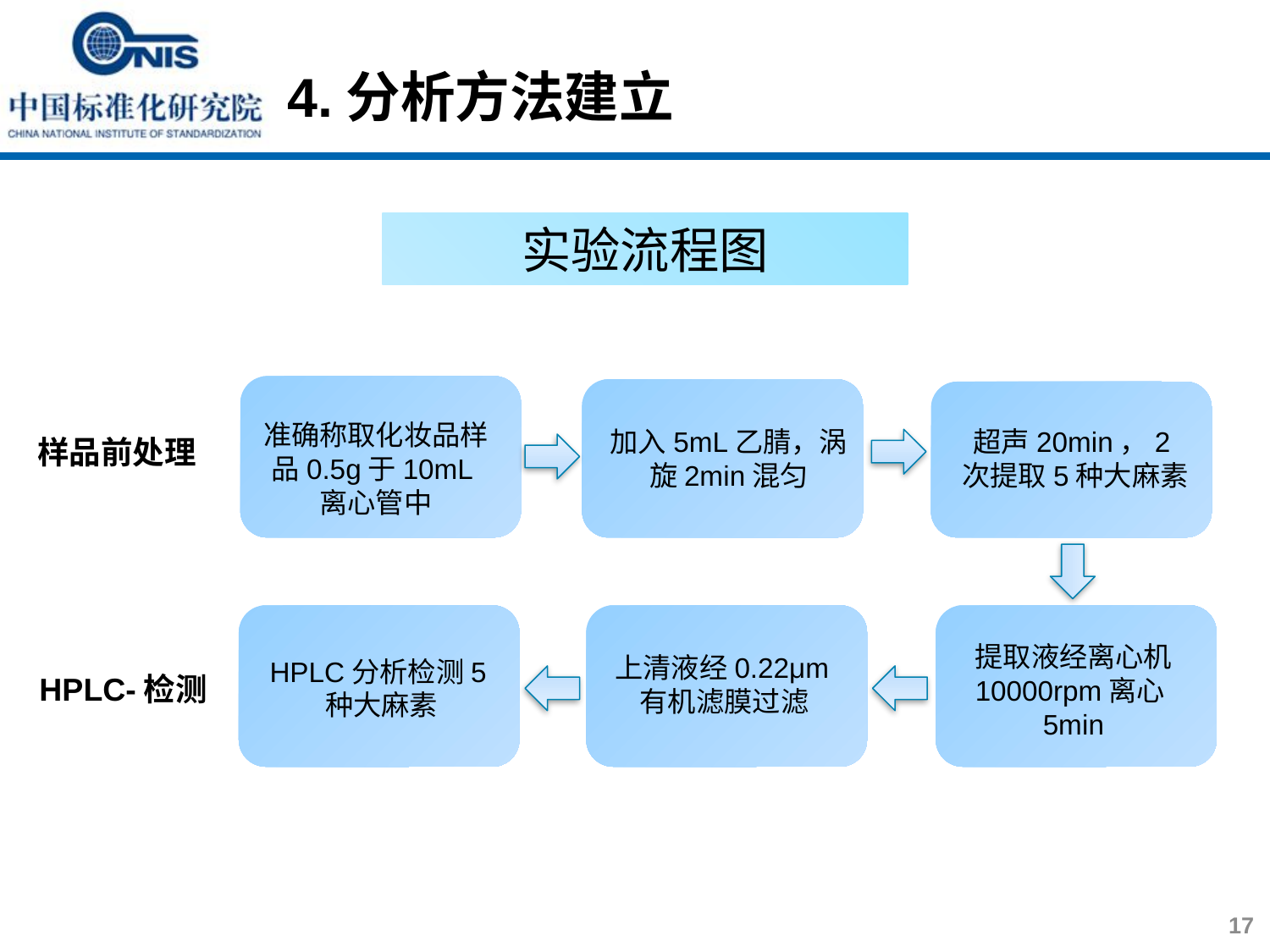

4.分析方法建立
实验流程图

HPLC分析检测5种大麻素

准确称取化妆品样品0.5g于10mL离心管中
加入5mL乙腈，涡
旋2min混匀
超声20min，2次提取5种大麻素
样品前处理

提取液经离心机
10000rpm离心5min
上清液经0.22μm有机滤膜过滤
HPLC-检测

17